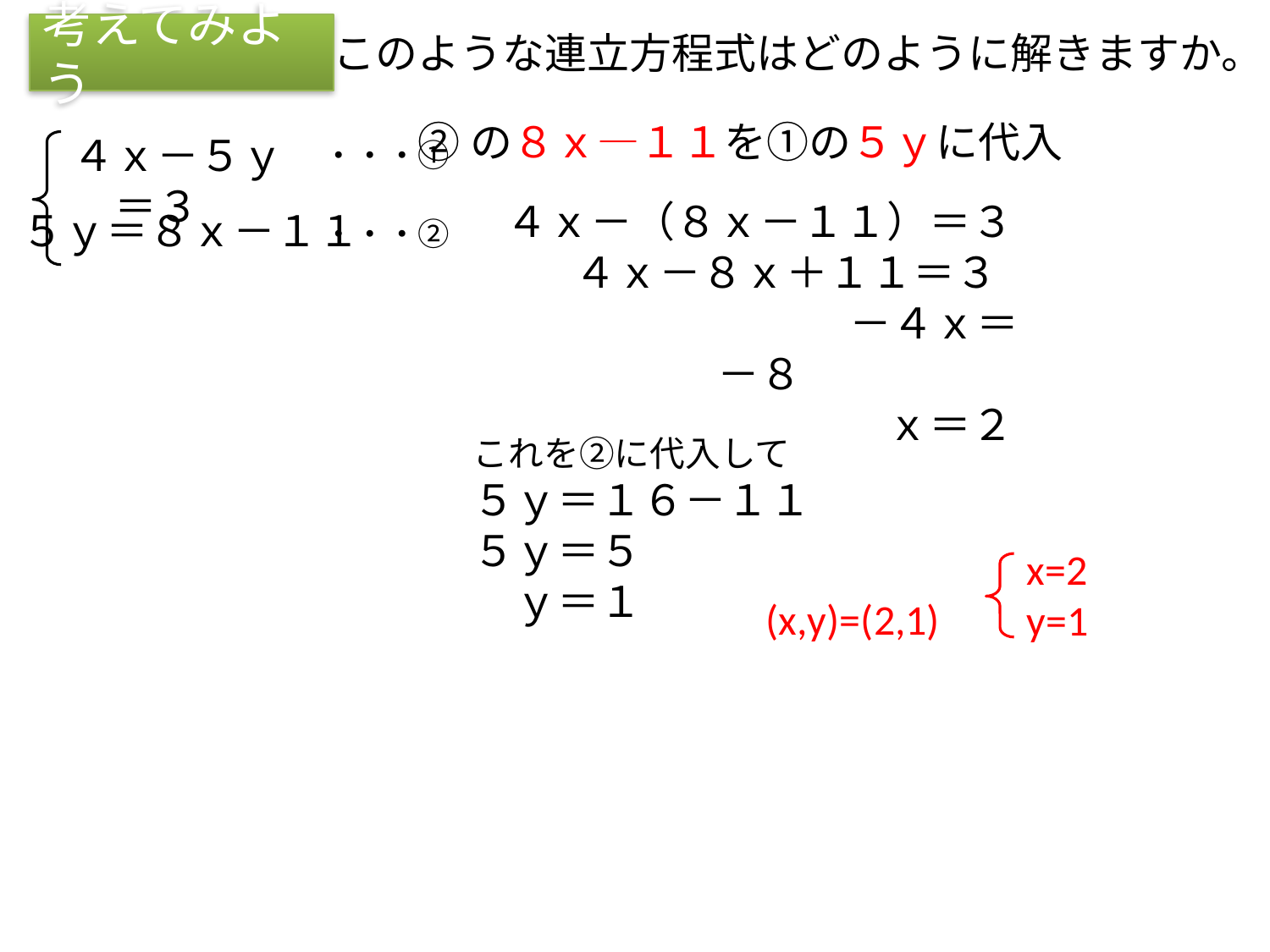

考えてみよう
このような連立方程式はどのように解きますか。
②の８ｘ―１１を①の５ｙに代入
４ｘ－５ｙ＝３
・・・①

４ｘ－（８ｘ－１１）＝３
　 ４ｘ－８ｘ＋１１＝３
　　　　　　　 　－４ｘ＝－８
　　　　　　　　　ｘ＝２
５ｙ＝８ｘ－１１
・・・②
これを②に代入して
５ｙ＝１６－１１
５ｙ＝５
　ｙ＝１
x=2
y=1

(x,y)=(2,1)